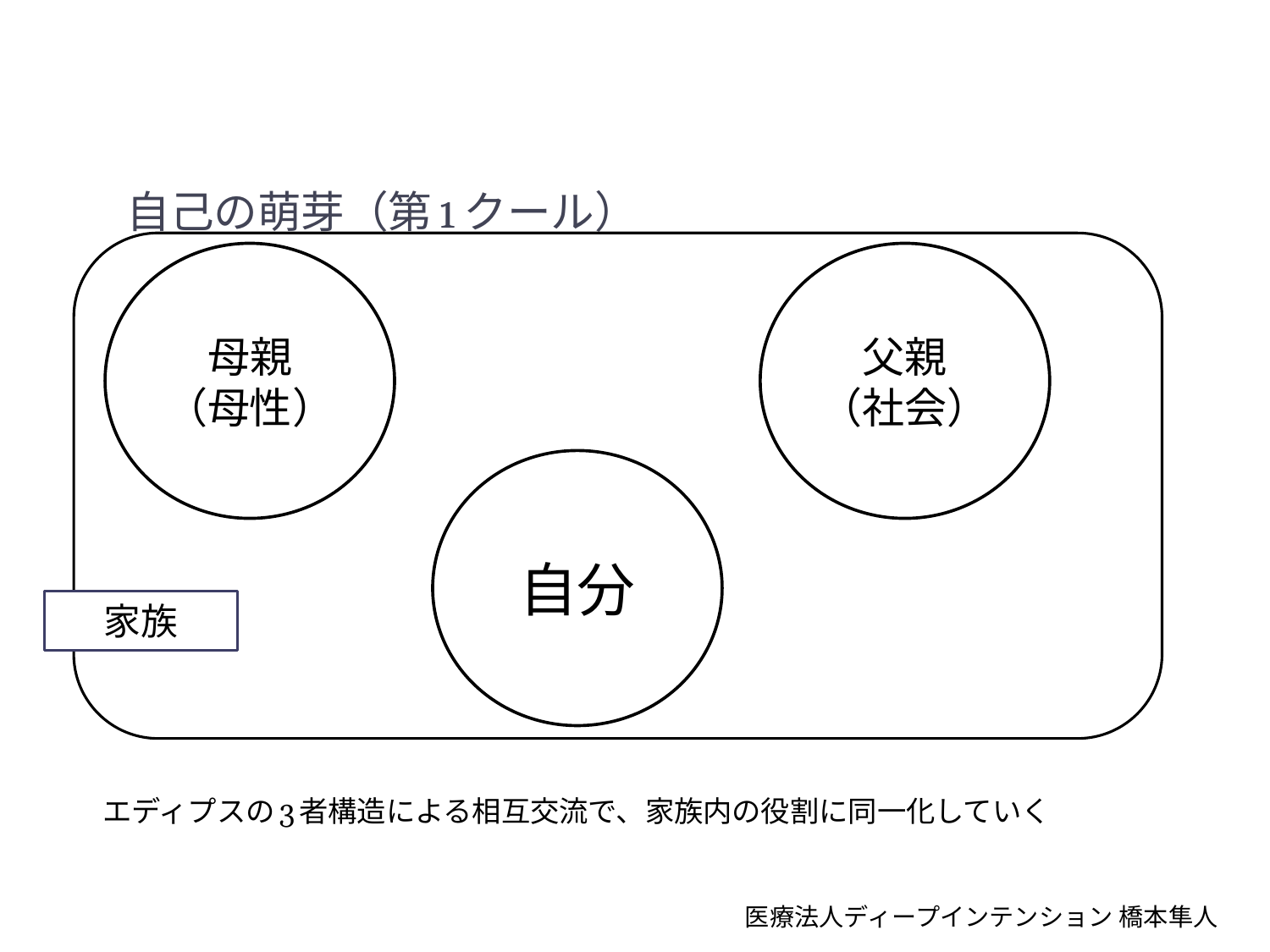

# 自己の萌芽（第1クール）

母親
（母性）
父親
（社会）

エディプスの3者構造による相互交流で、家族内の役割に同一化していく
自分
家族
医療法人ディープインテンション 橋本隼人